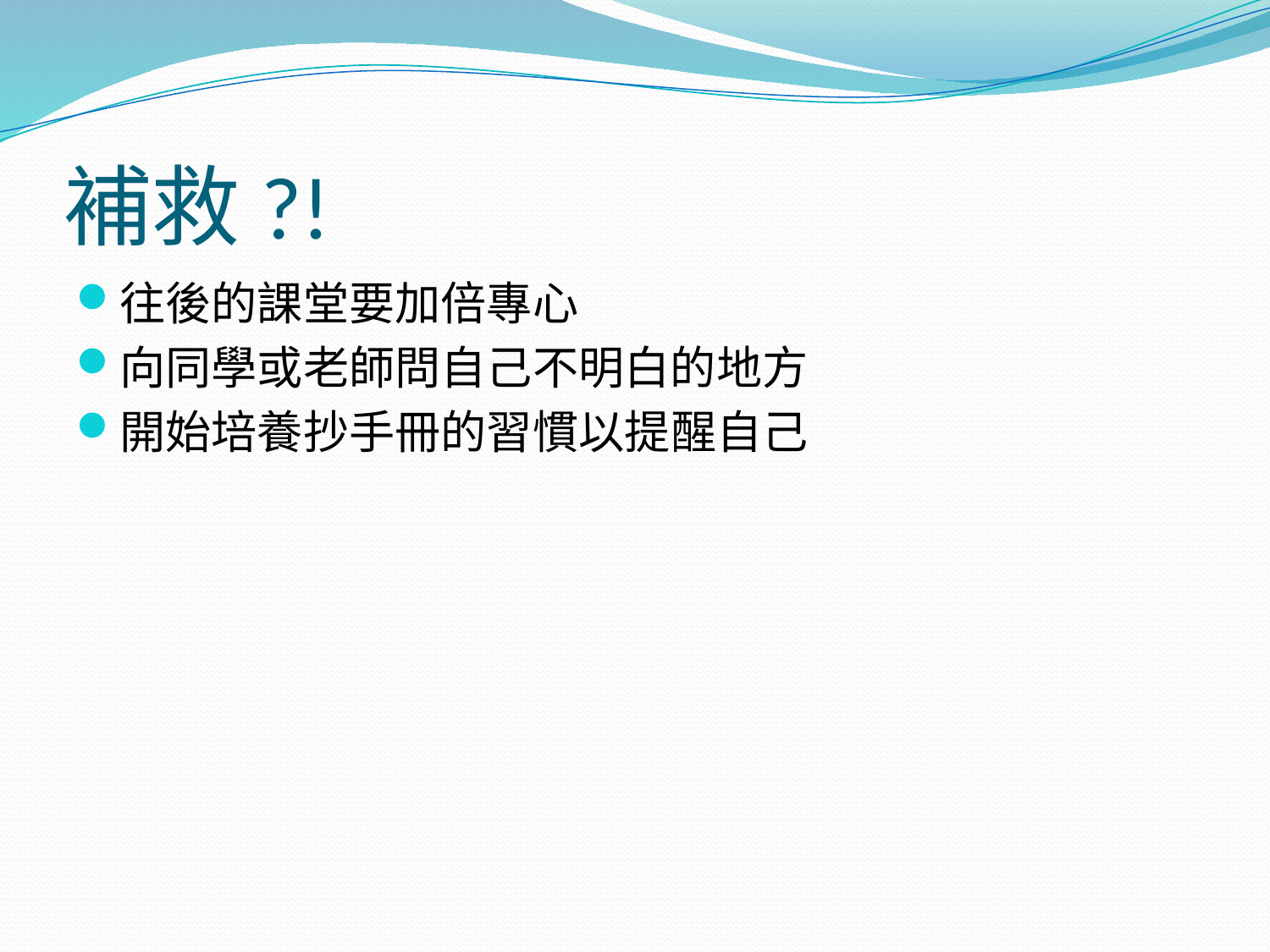

# 補救?!
往後的課堂要加倍專心
向同學或老師問自己不明白的地方
開始培養抄手冊的習慣以提醒自己